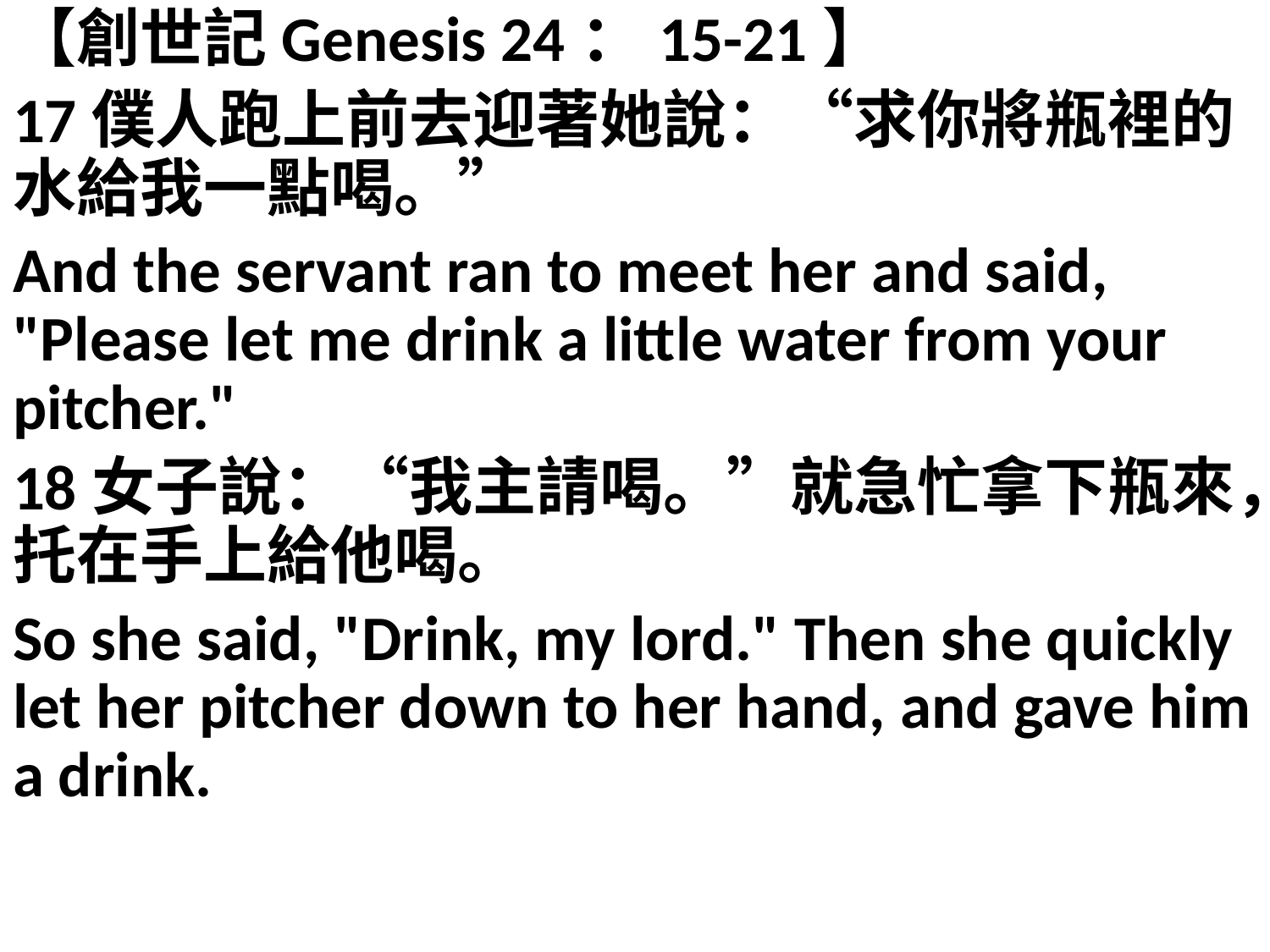

【創世記Genesis 24：15-21】
17僕人跑上前去迎著她說：“求你將瓶裡的水給我一點喝。”
And the servant ran to meet her and said, "Please let me drink a little water from your pitcher."
18女子說：“我主請喝。”就急忙拿下瓶來，托在手上給他喝。
So she said, "Drink, my lord." Then she quickly let her pitcher down to her hand, and gave him a drink.